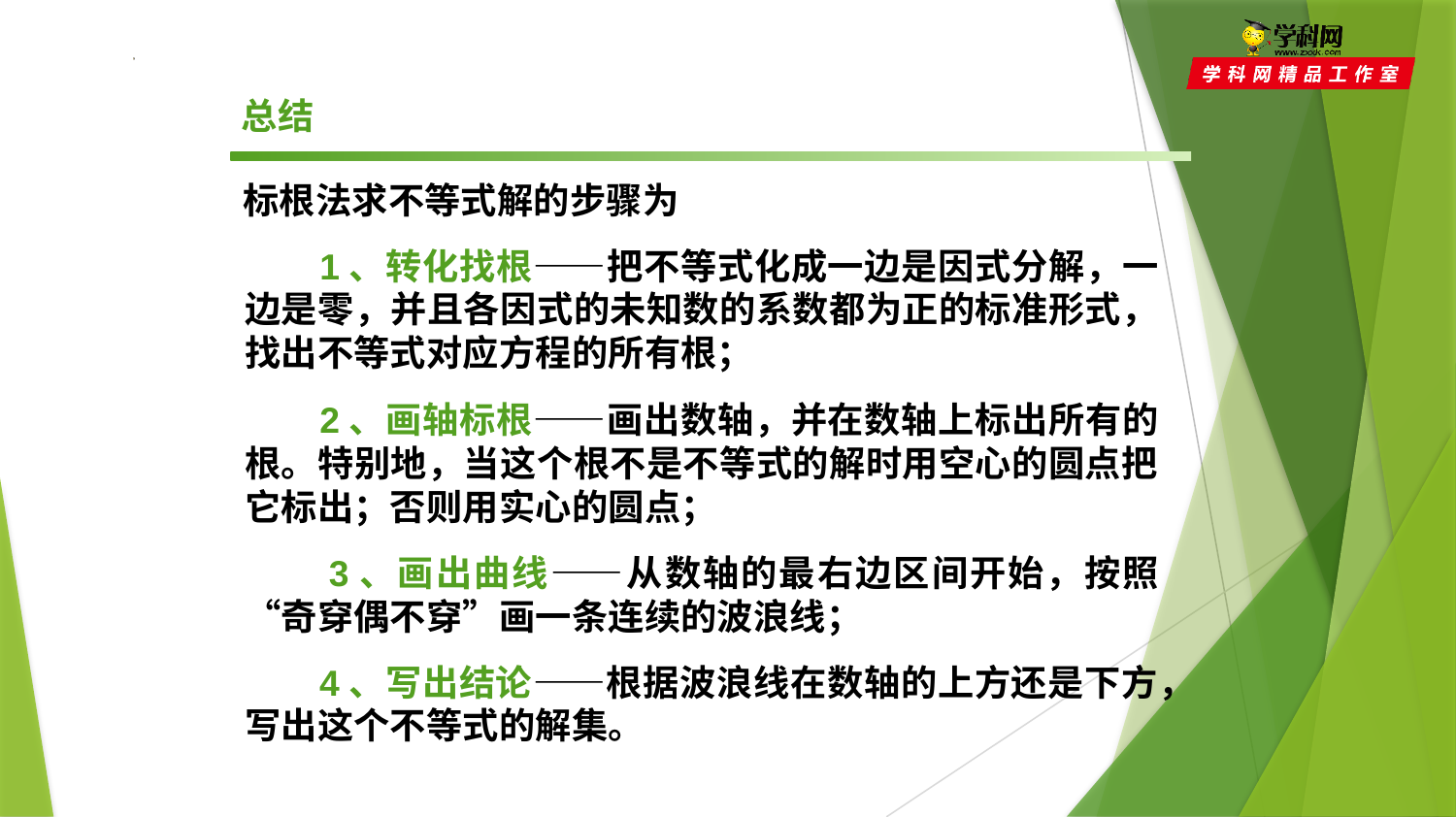

总结

标根法求不等式解的步骤为
       1、转化找根——把不等式化成一边是因式分解，一边是零，并且各因式的未知数的系数都为正的标准形式，找出不等式对应方程的所有根；
       2、画轴标根——画出数轴，并在数轴上标出所有的根。特别地，当这个根不是不等式的解时用空心的圆点把它标出；否则用实心的圆点；
       3、画出曲线——从数轴的最右边区间开始，按照“奇穿偶不穿”画一条连续的波浪线；
       4、写出结论——根据波浪线在数轴的上方还是下方，写出这个不等式的解集。